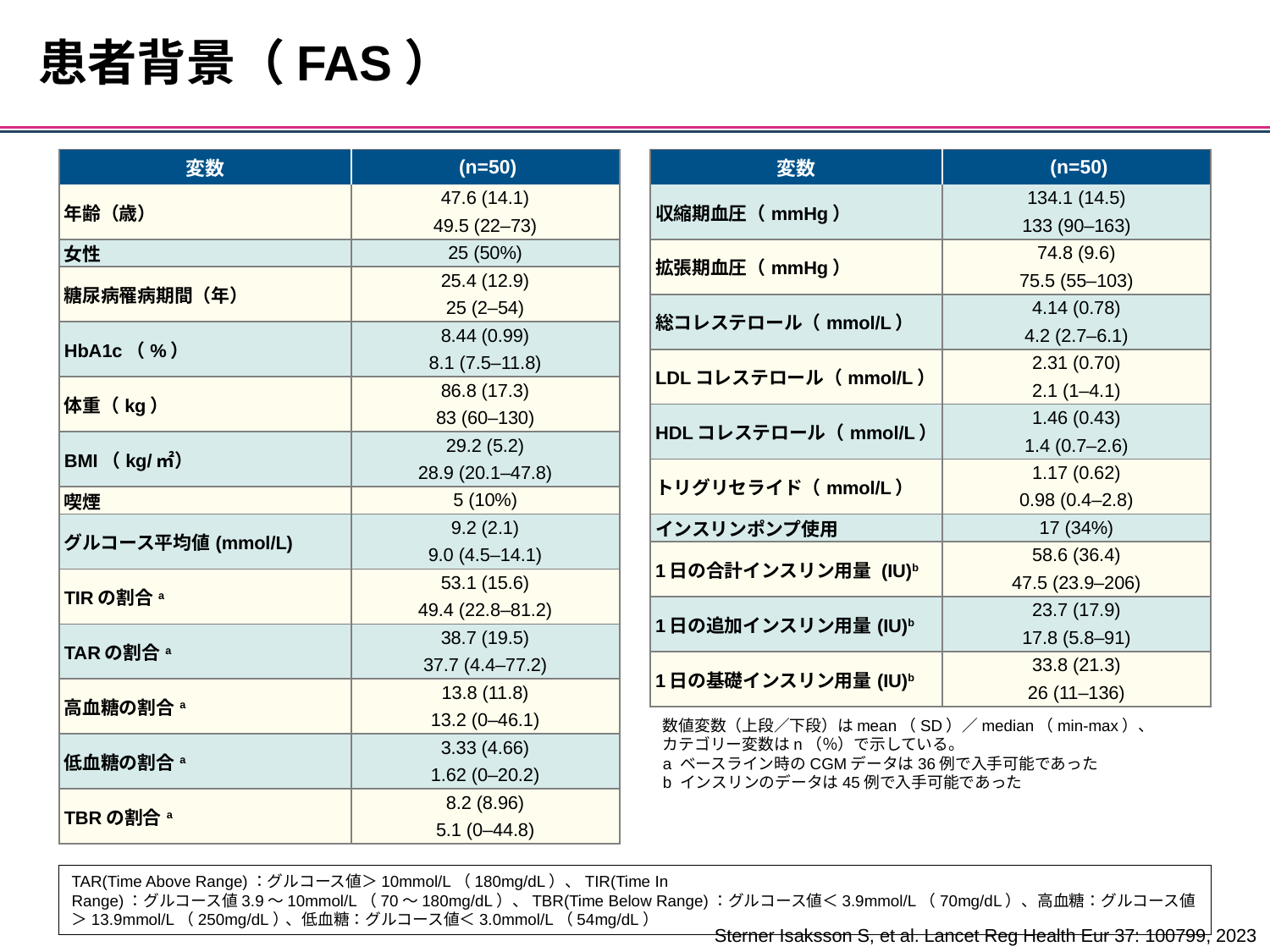

患者背景（FAS）
| 変数 | (n=50) |
| --- | --- |
| 年齢（歳） | 47.6 (14.1) |
|  | 49.5 (22–73) |
| 女性 | 25 (50%) |
| 糖尿病罹病期間（年） | 25.4 (12.9) |
|  | 25 (2–54) |
| HbA1c（%） | 8.44 (0.99) |
|  | 8.1 (7.5–11.8) |
| 体重（kg） | 86.8 (17.3) |
|  | 83 (60–130) |
| BMI（kg/㎡） | 29.2 (5.2) |
|  | 28.9 (20.1–47.8) |
| 喫煙 | 5 (10%) |
| グルコース平均値(mmol/L) | 9.2 (2.1) |
|  | 9.0 (4.5–14.1) |
| TIRの割合a | 53.1 (15.6) |
|  | 49.4 (22.8–81.2) |
| TARの割合a | 38.7 (19.5) |
|  | 37.7 (4.4–77.2) |
| 高血糖の割合a | 13.8 (11.8) |
|  | 13.2 (0–46.1) |
| 低血糖の割合a | 3.33 (4.66) |
|  | 1.62 (0–20.2) |
| TBRの割合a | 8.2 (8.96) |
|  | 5.1 (0–44.8) |
| 変数 | (n=50) |
| --- | --- |
| 収縮期血圧（mmHg） | 134.1 (14.5) |
|  | 133 (90–163) |
| 拡張期血圧（mmHg） | 74.8 (9.6) |
|  | 75.5 (55–103) |
| 総コレステロール（mmol/L） | 4.14 (0.78) |
|  | 4.2 (2.7–6.1) |
| LDLコレステロール（mmol/L） | 2.31 (0.70) |
|  | 2.1 (1–4.1) |
| HDLコレステロール（mmol/L） | 1.46 (0.43) |
|  | 1.4 (0.7–2.6) |
| トリグリセライド（mmol/L） | 1.17 (0.62) |
|  | 0.98 (0.4–2.8) |
| インスリンポンプ使用 | 17 (34%) |
| 1日の合計インスリン用量 (IU)b | 58.6 (36.4) |
|  | 47.5 (23.9–206) |
| 1日の追加インスリン用量(IU)b | 23.7 (17.9) |
|  | 17.8 (5.8–91) |
| 1日の基礎インスリン用量(IU)b | 33.8 (21.3) |
|  | 26 (11–136) |
数値変数（上段／下段）はmean（SD）／median（min-max）、
カテゴリー変数はn（％）で示している。
a ベースライン時のCGMデータは36例で入手可能であった
b インスリンのデータは45例で入手可能であった
TAR(Time Above Range)：グルコース値＞10mmol/L（180mg/dL）、TIR(Time In Range)：グルコース値3.9～10mmol/L（70～180mg/dL）、TBR(Time Below Range)：グルコース値＜3.9mmol/L（70mg/dL）、高血糖：グルコース値＞13.9mmol/L（250mg/dL）、低血糖：グルコース値＜3.0mmol/L（54mg/dL）
Sterner Isaksson S, et al. Lancet Reg Health Eur 37: 100799, 2023